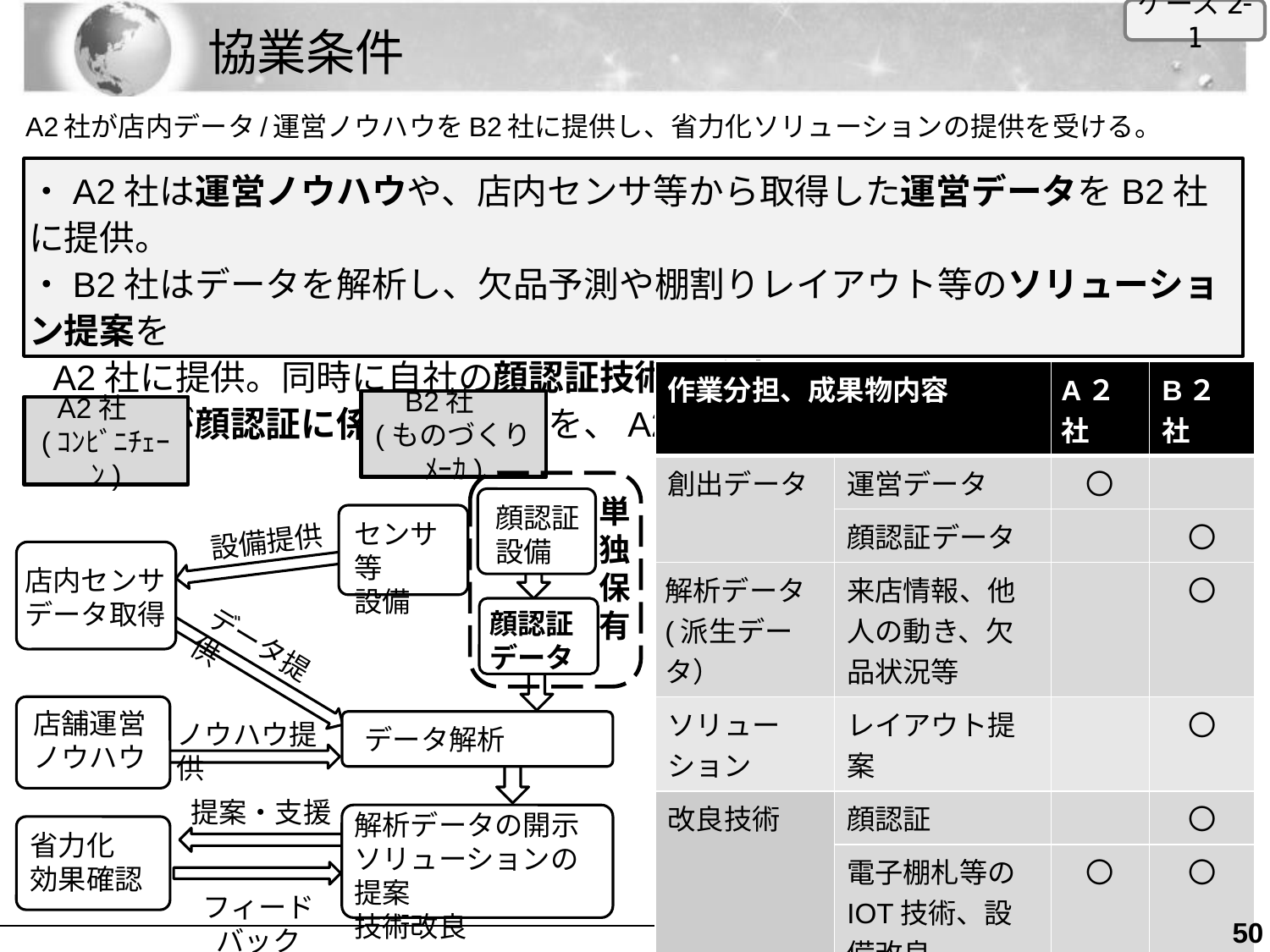

ケース2-1
# 協業条件
A2社が店内データ/運営ノウハウをB2社に提供し、省力化ソリューションの提供を受ける。
・A2社は運営ノウハウや、店内センサ等から取得した運営データをB2社に提供。
・B2社はデータを解析し、欠品予測や棚割りレイアウト等のソリューション提案を
  A2社に提供。同時に自社の顔認証技術の改良を単独で図る。
・B2社が顔認証に係る設備費用を、A2社がそれ以外の汎用センサ等費用を負担。
| 作業分担、成果物内容 |  | A２社 | B２社 |
| --- | --- | --- | --- |
| 創出データ | 運営データ | 〇 |  |
|  | 顔認証データ |  | 〇 |
| 解析データ (派生データ） | 来店情報、他人の動き、欠品状況等 |  | 〇 |
| ソリューション | レイアウト提案 |  | 〇 |
| 改良技術 | 顔認証 |  | 〇 |
|  | 電子棚札等のIOT技術、設備改良 | 〇 | 〇 |
| 費用負担 | 店内センサ設備 | 〇 |  |
|  | 顔認証設備 |  | 〇 |
B2社
(ものづくりﾒｰｶ)
A2社
(ｺﾝﾋﾞﾆﾁｪｰﾝ)

単独保有

顔認証
設備

センサ等
設備
設備提供

店内センサ
データ取得

顔認証
データ
データ提供

店舗運営
ノウハウ
ノウハウ提供

データ解析

提案・支援
解析データの開示
ソリューションの提案
技術改良

省力化
効果確認

フィードバック
50